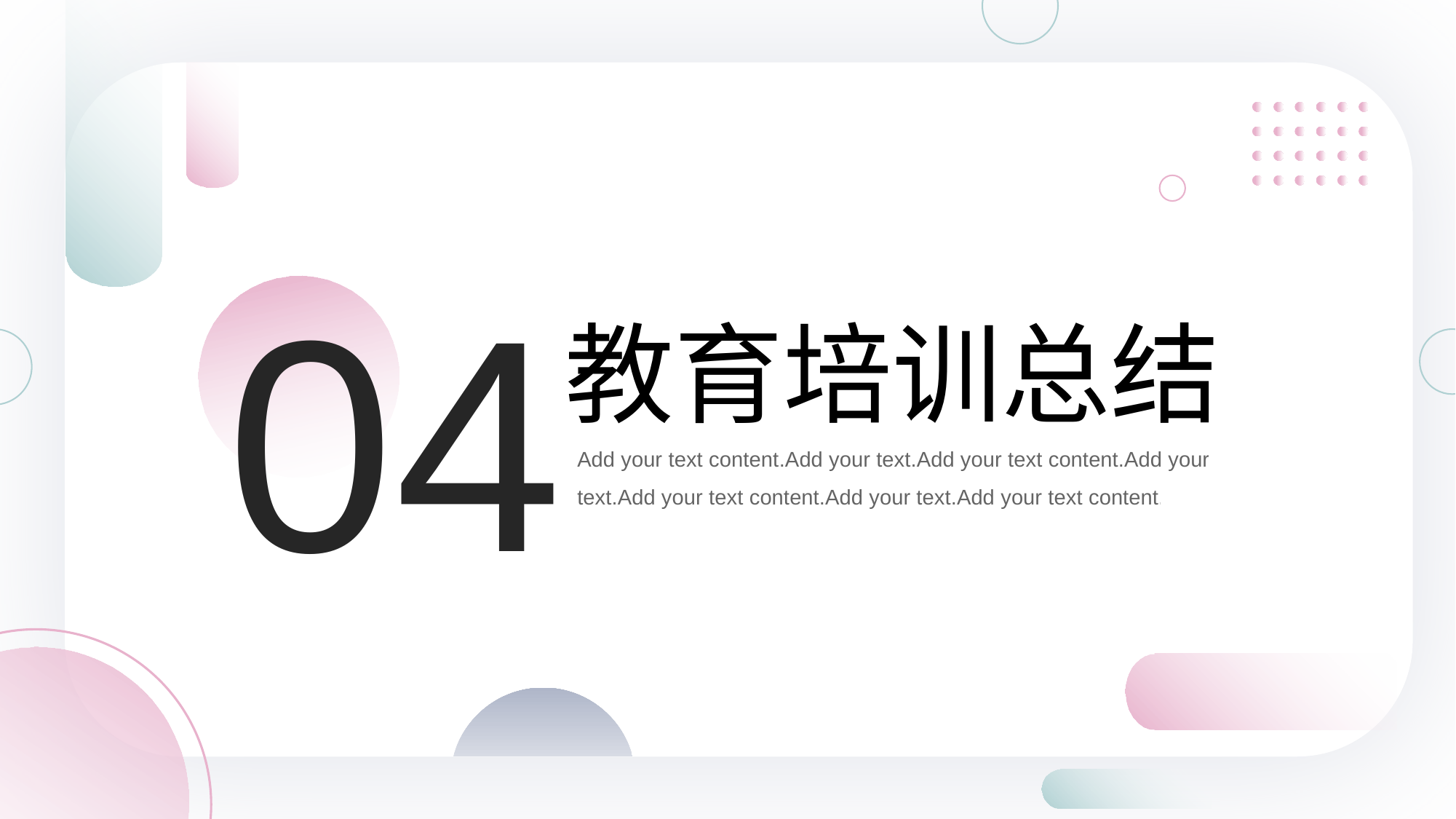

04

教育培训总结
Add your text content.Add your text.Add your text content.Add your text.Add your text content.Add your text.Add your text content.